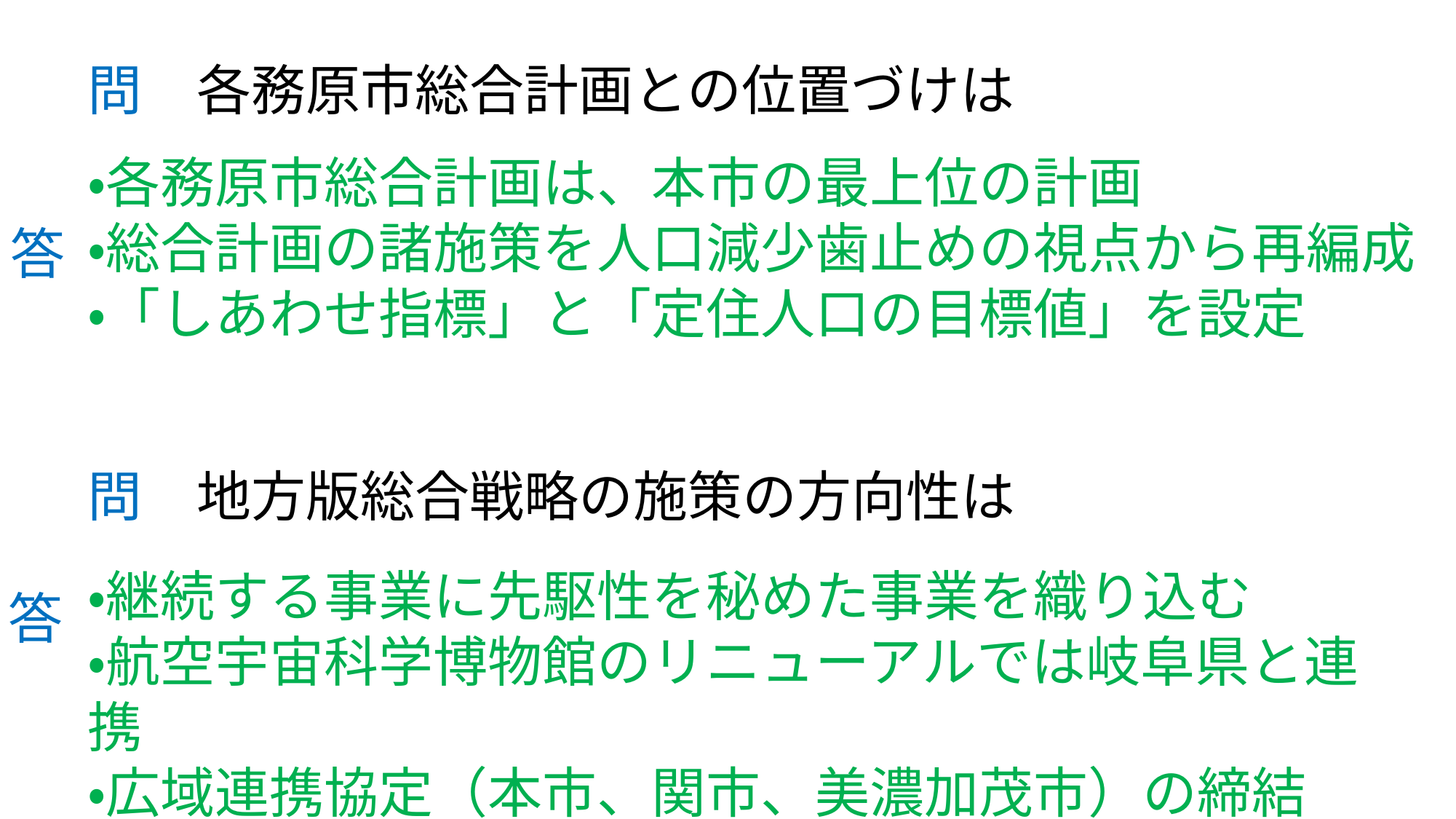

問　各務原市総合計画との位置づけは
・各務原市総合計画は、本市の最上位の計画
・総合計画の諸施策を人口減少歯止めの視点から再編成
・「しあわせ指標」と「定住人口の目標値」を設定
答
問　地方版総合戦略の施策の方向性は
・継続する事業に先駆性を秘めた事業を織り込む
・航空宇宙科学博物館のリニューアルでは岐阜県と連携
・広域連携協定（本市、関市、美濃加茂市）の締結
答